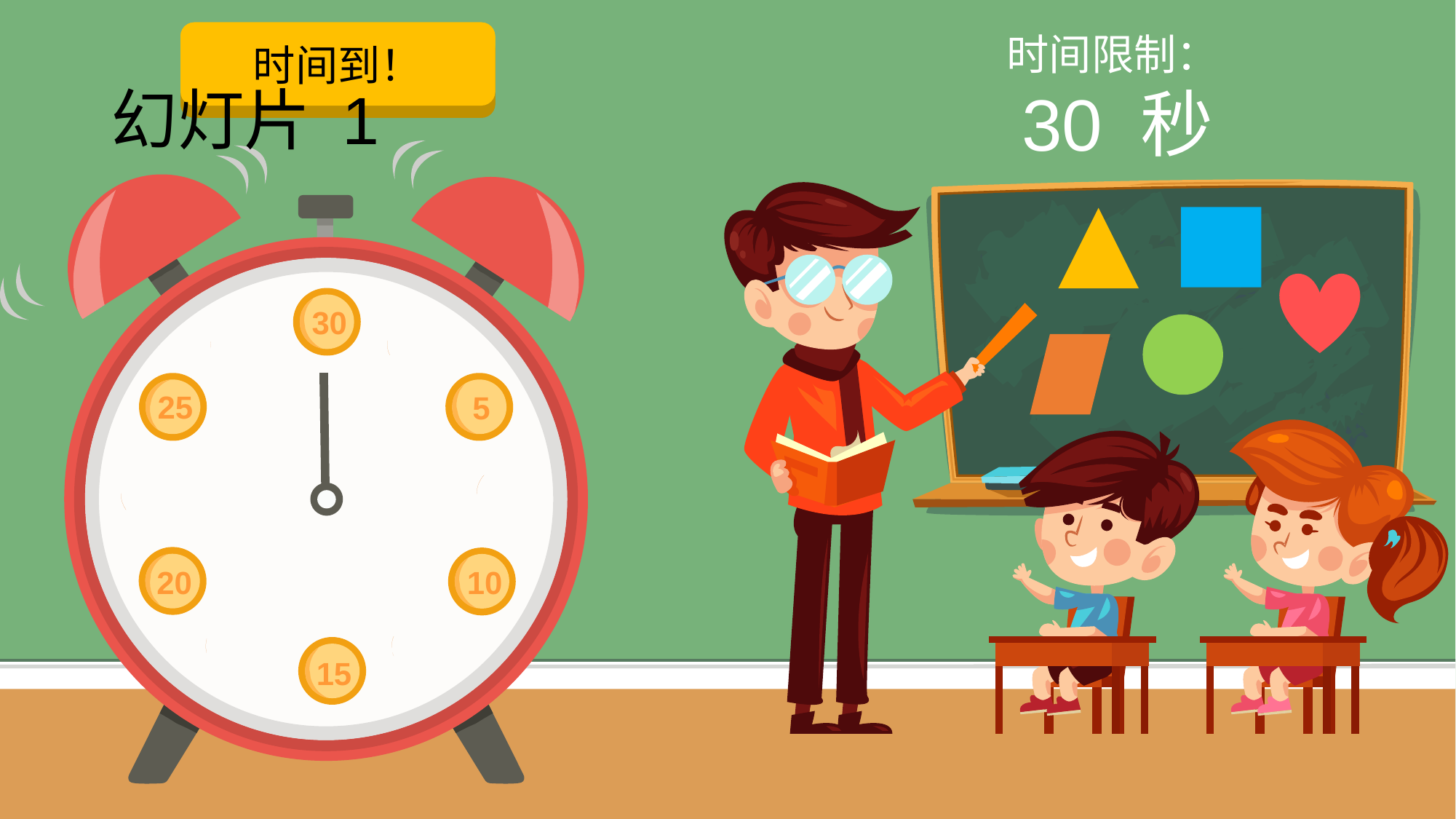

时间限制：
30 秒
启动计时器

时间到！

30

25

5

20

10

15

# 幻灯片 1